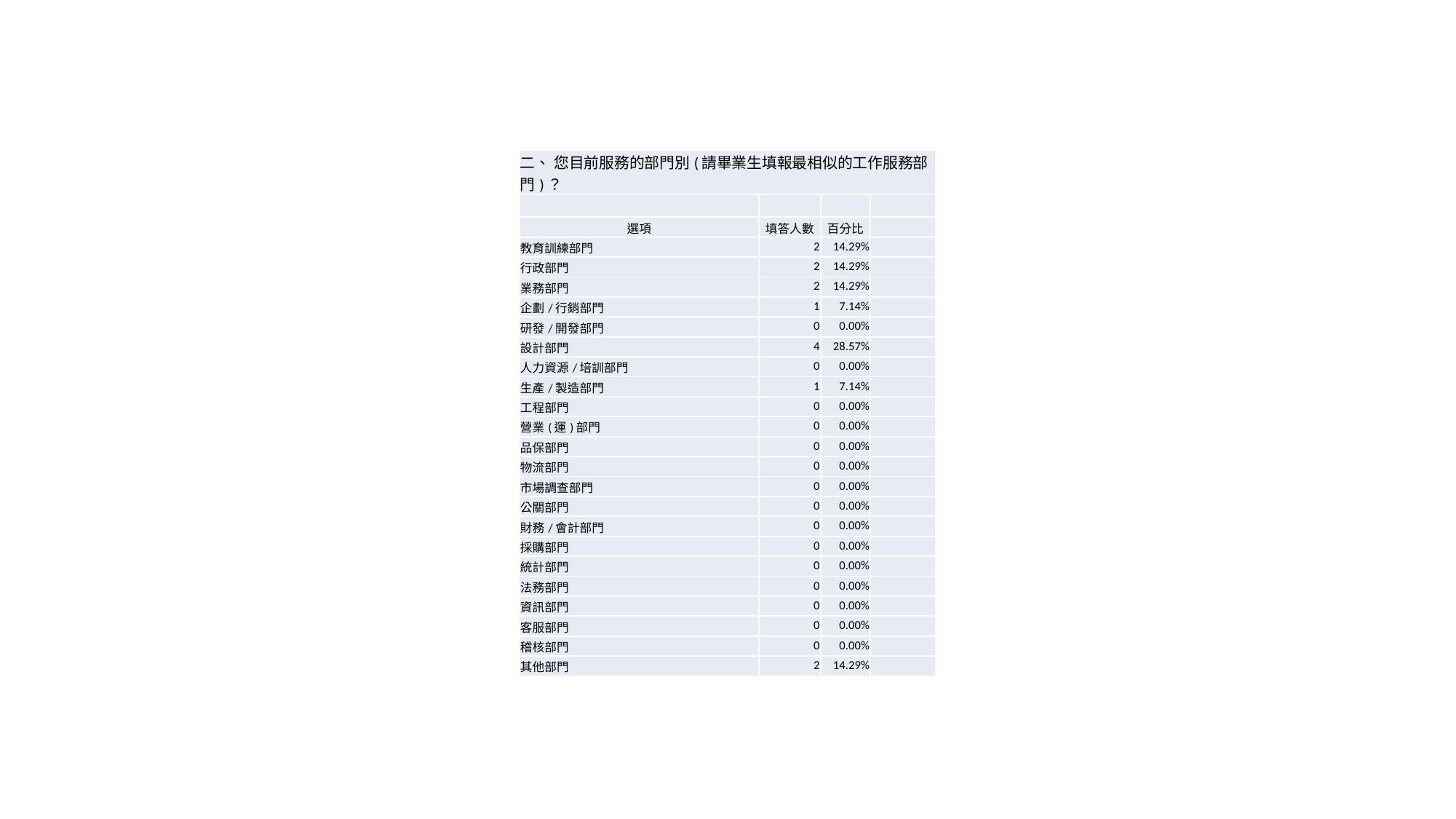

| 二、 您目前服務的部門別(請畢業生填報最相似的工作服務部門)？ |  |  |  |
| --- | --- | --- | --- |
|  |  |  |  |
| 選項 | 填答人數 | 百分比 |  |
| 教育訓練部門 | 2 | 14.29% |  |
| 行政部門 | 2 | 14.29% |  |
| 業務部門 | 2 | 14.29% |  |
| 企劃/行銷部門 | 1 | 7.14% |  |
| 研發/開發部門 | 0 | 0.00% |  |
| 設計部門 | 4 | 28.57% |  |
| 人力資源/培訓部門 | 0 | 0.00% |  |
| 生產/製造部門 | 1 | 7.14% |  |
| 工程部門 | 0 | 0.00% |  |
| 營業(運)部門 | 0 | 0.00% |  |
| 品保部門 | 0 | 0.00% |  |
| 物流部門 | 0 | 0.00% |  |
| 市場調查部門 | 0 | 0.00% |  |
| 公關部門 | 0 | 0.00% |  |
| 財務/會計部門 | 0 | 0.00% |  |
| 採購部門 | 0 | 0.00% |  |
| 統計部門 | 0 | 0.00% |  |
| 法務部門 | 0 | 0.00% |  |
| 資訊部門 | 0 | 0.00% |  |
| 客服部門 | 0 | 0.00% |  |
| 稽核部門 | 0 | 0.00% |  |
| 其他部門 | 2 | 14.29% |  |